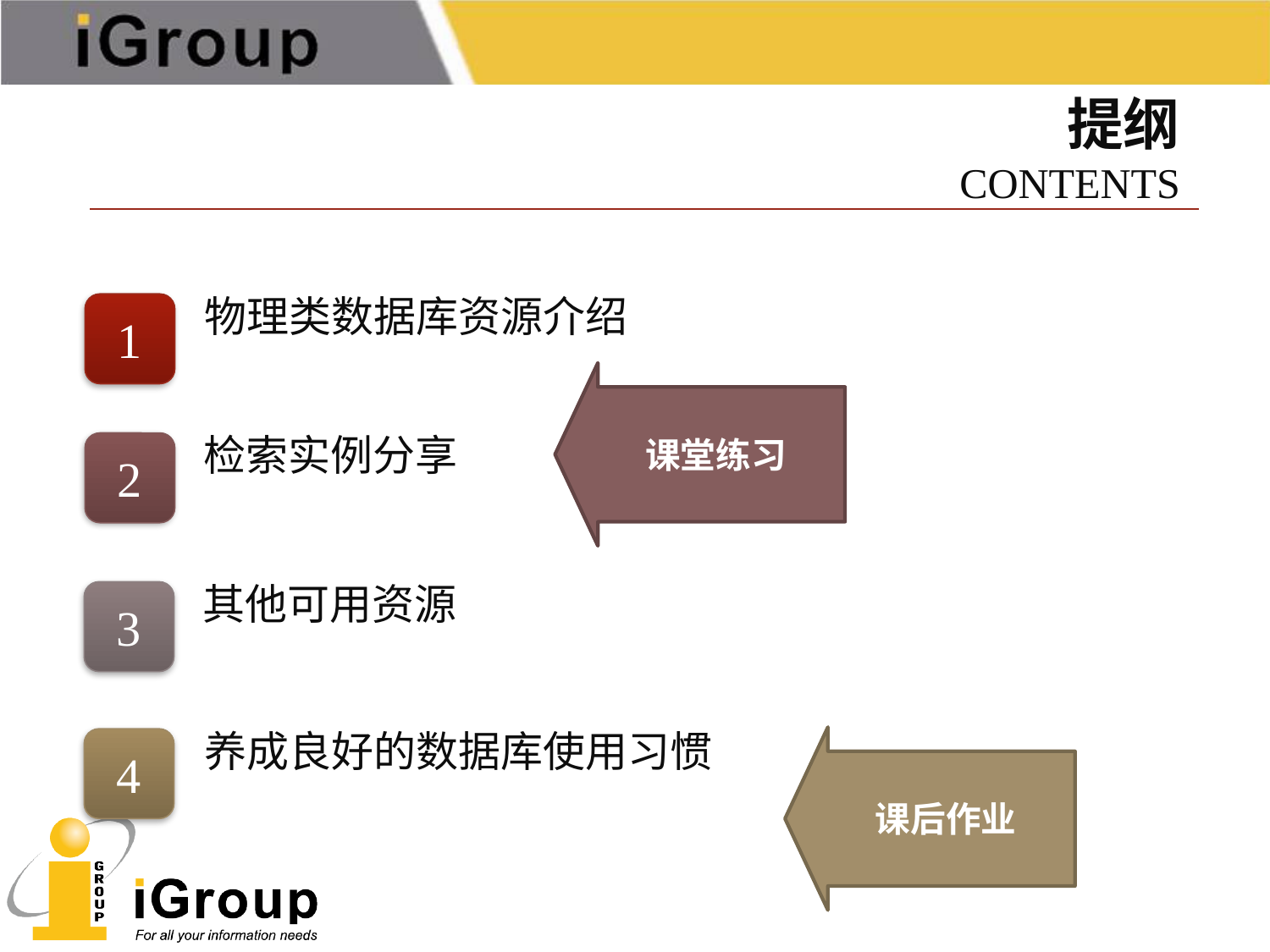

提纲
CONTENTS
物理类数据库资源介绍
1
课堂练习
检索实例分享
2
其他可用资源
3
养成良好的数据库使用习惯
4
课后作业